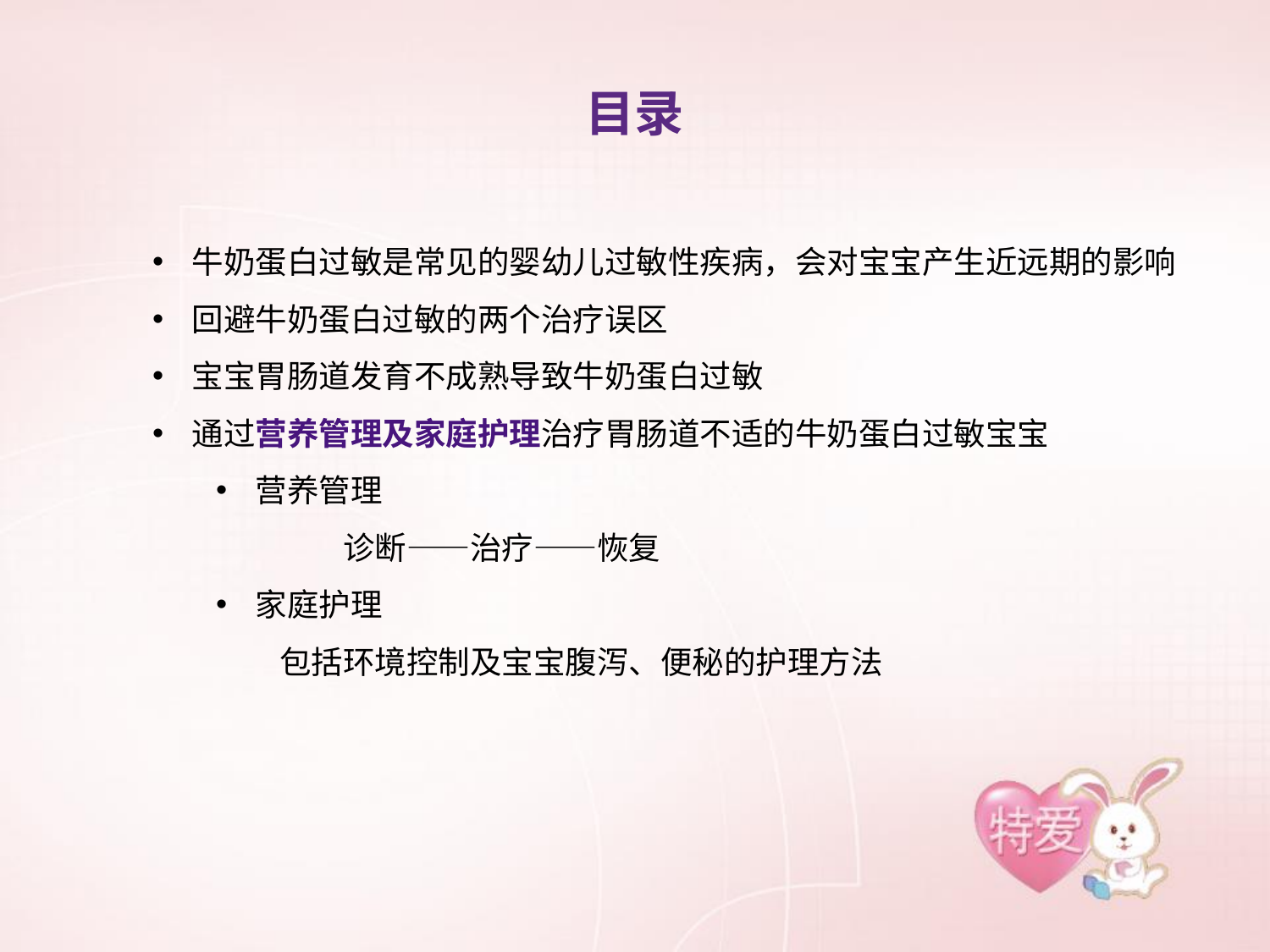

# 目录
牛奶蛋白过敏是常见的婴幼儿过敏性疾病，会对宝宝产生近远期的影响
回避牛奶蛋白过敏的两个治疗误区
宝宝胃肠道发育不成熟导致牛奶蛋白过敏
通过营养管理及家庭护理治疗胃肠道不适的牛奶蛋白过敏宝宝
营养管理
	诊断——治疗——恢复
家庭护理
包括环境控制及宝宝腹泻、便秘的护理方法